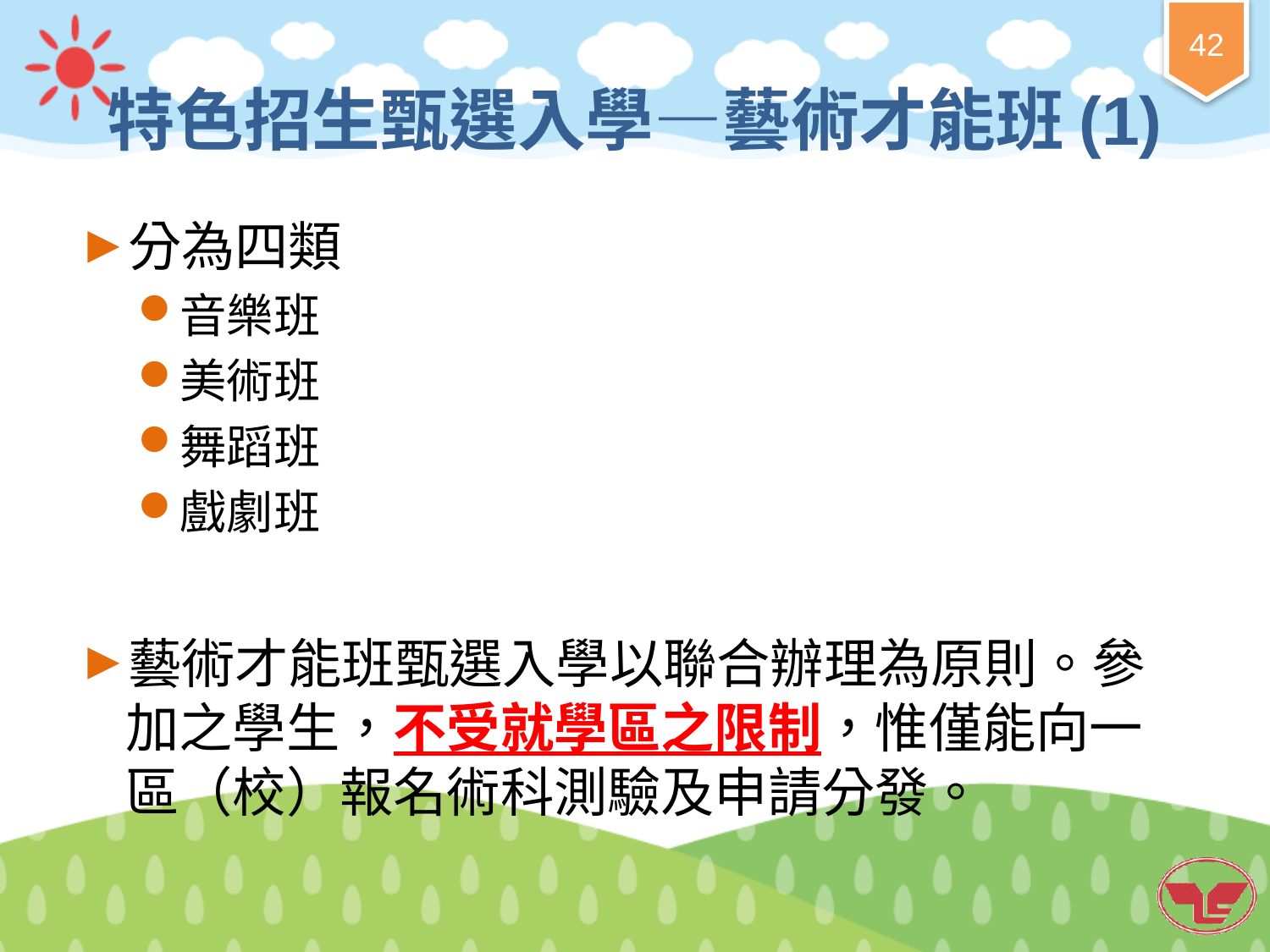

# 特色招生甄選入學—藝術才能班(1)
分為四類
音樂班
美術班
舞蹈班
戲劇班

藝術才能班甄選入學以聯合辦理為原則。參加之學生，不受就學區之限制，惟僅能向一區（校）報名術科測驗及申請分發。